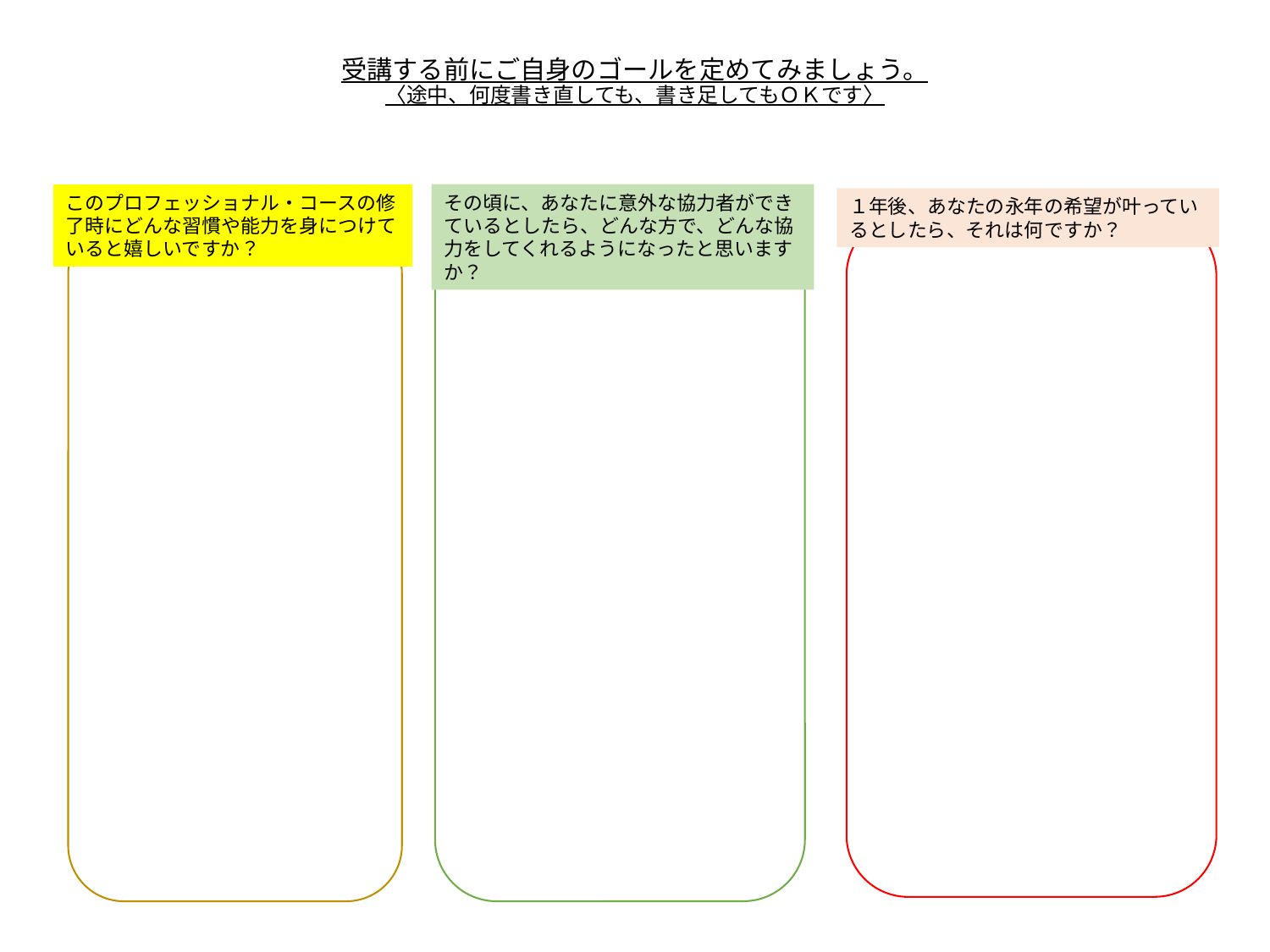

# 受講する前にご自身のゴールを定めてみましょう。 〈途中、何度書き直しても、書き足してもＯＫです〉
このプロフェッショナル・コースの修了時にどんな習慣や能力を身につけていると嬉しいですか？
その頃に、あなたに意外な協力者ができているとしたら、どんな方で、どんな協力をしてくれるようになったと思いますか？
１年後、あなたの永年の希望が叶っているとしたら、それは何ですか？